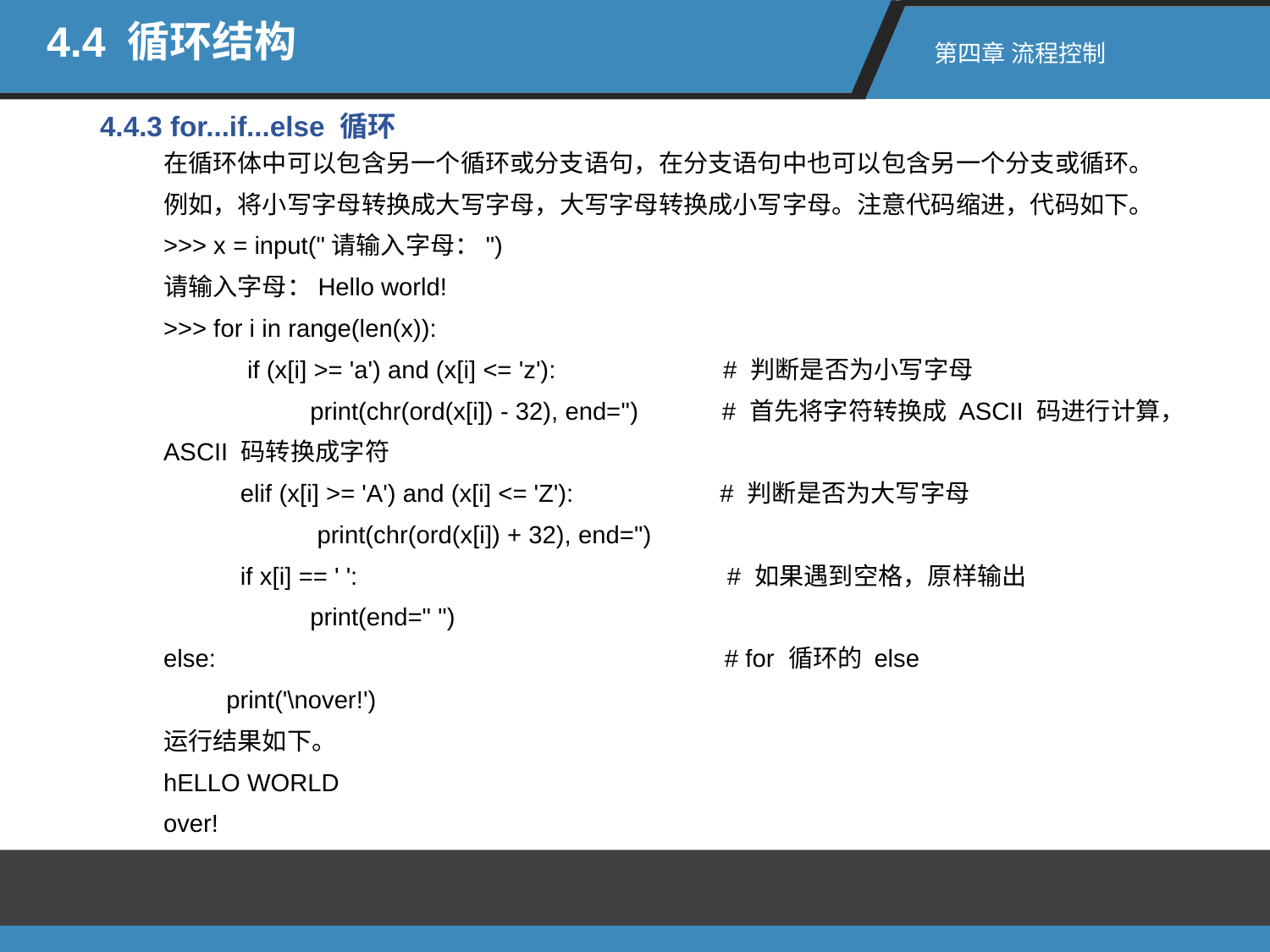

4.4 循环结构
第四章 流程控制
4.4.3 for...if...else 循环
在循环体中可以包含另一个循环或分支语句，在分支语句中也可以包含另一个分支或循环。
例如，将小写字母转换成大写字母，大写字母转换成小写字母。注意代码缩进，代码如下。
>>> x = input("请输入字母：")
请输入字母：Hello world!
>>> for i in range(len(x)):
            if (x[i] >= 'a') and (x[i] <= 'z'):                        # 判断是否为小写字母
                     print(chr(ord(x[i]) - 32), end='')            # 首先将字符转换成 ASCII 码进行计算，
ASCII 码转换成字符
           elif (x[i] >= 'A') and (x[i] <= 'Z'):                     # 判断是否为大写字母
                      print(chr(ord(x[i]) + 32), end='')
           if x[i] == ' ':                                                     # 如果遇到空格，原样输出
                     print(end=" ")
else:                                                                         # for 循环的 else
         print('\nover!')
运行结果如下。
hELLO WORLD
over!